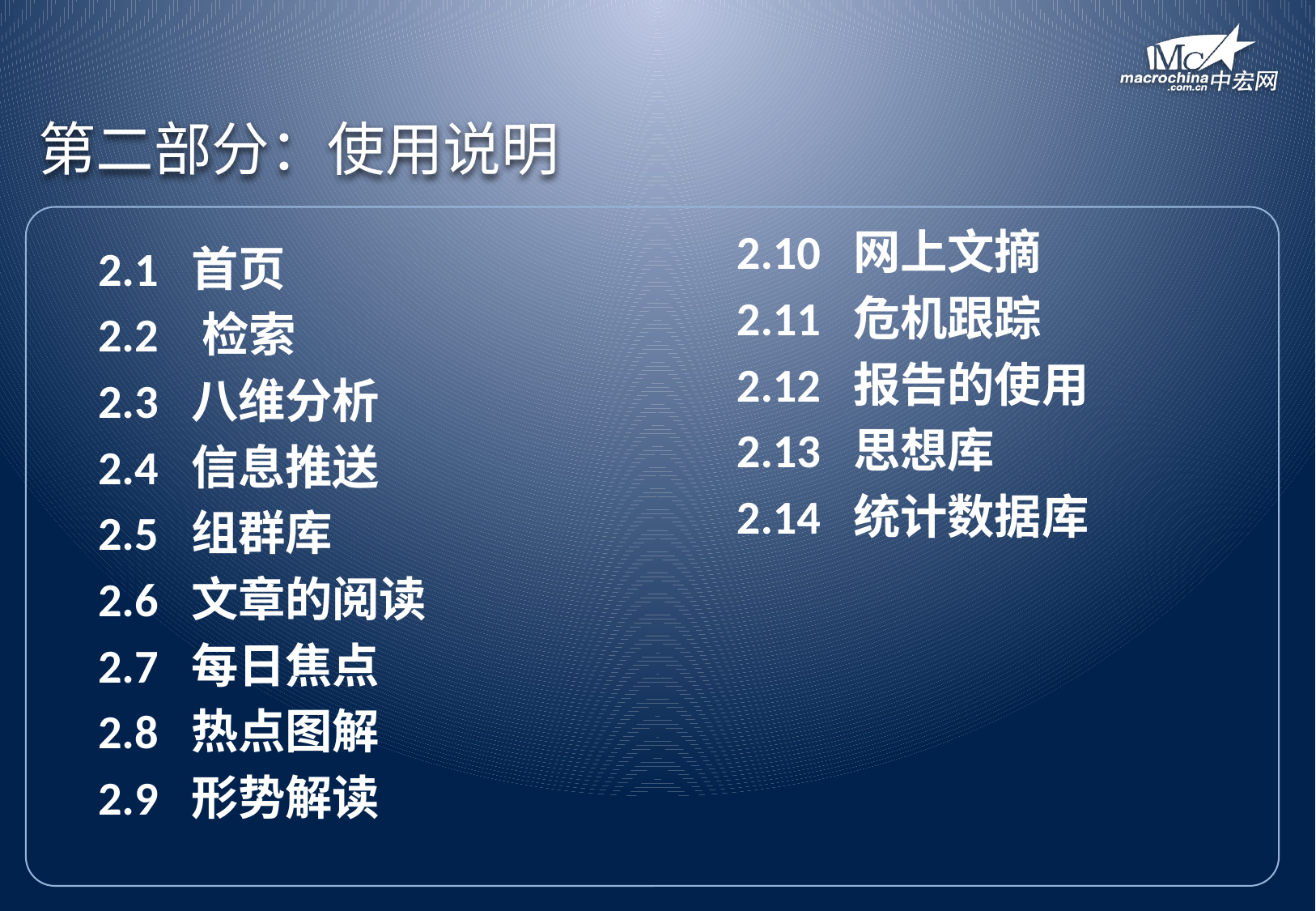

# 第二部分：使用说明
2.10  网上文摘
2.11  危机跟踪
2.12  报告的使用
2.13  思想库
2.14  统计数据库

2.1  首页
2.2   检索
2.3  八维分析
2.4  信息推送
2.5  组群库
2.6  文章的阅读
2.7  每日焦点
2.8  热点图解
2.9  形势解读